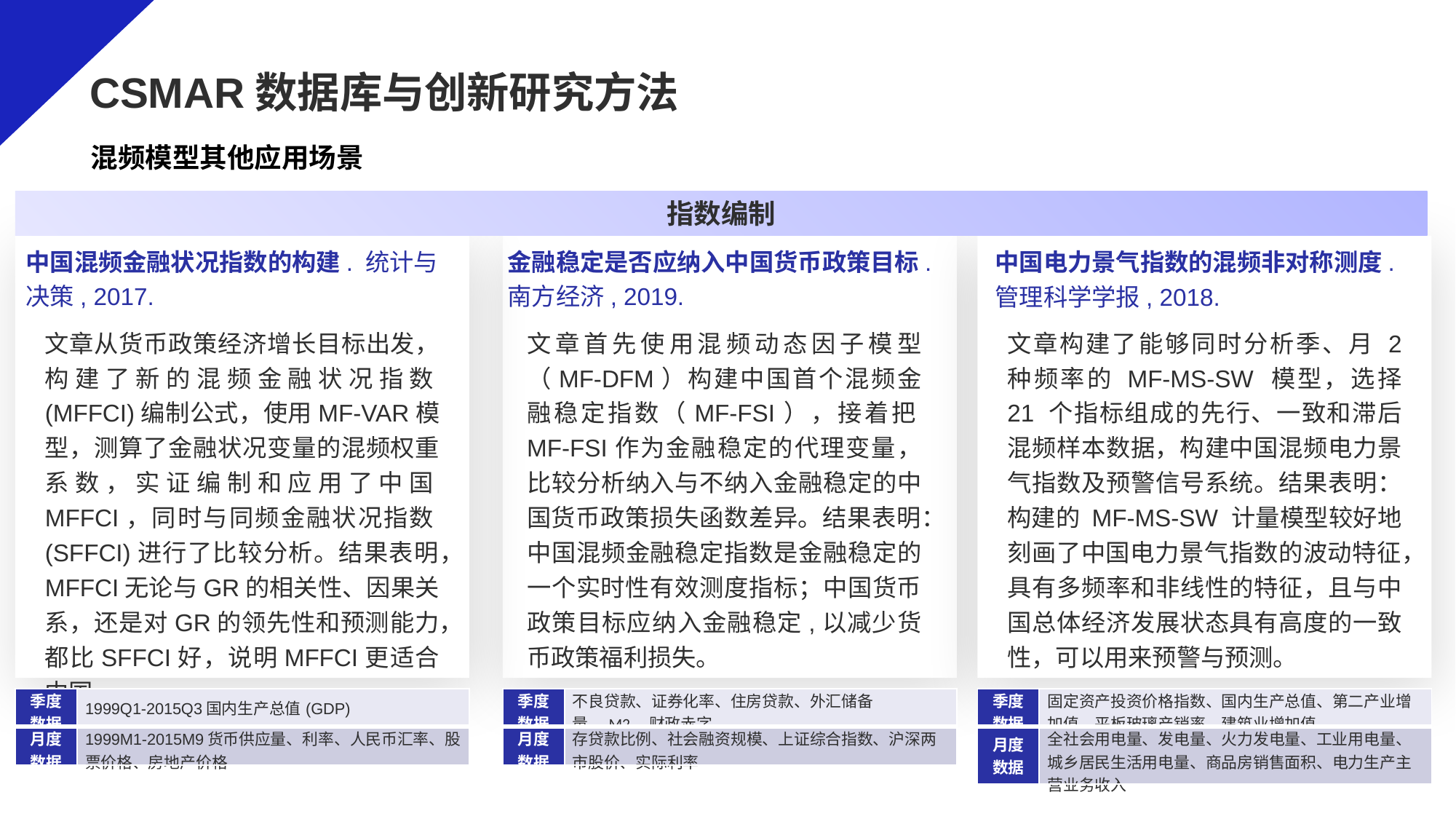

# CSMAR数据库与创新研究方法

混频模型其他应用场景
指数编制
金融稳定是否应纳入中国货币政策目标. 南方经济, 2019.
中国电力景气指数的混频非对称测度. 管理科学学报, 2018.

中国混频金融状况指数的构建. 统计与决策, 2017.

文章从货币政策经济增长目标出发，构建了新的混频金融状况指数(MFFCI)编制公式，使用MF-VAR模型，测算了金融状况变量的混频权重系数，实证编制和应用了中国MFFCI，同时与同频金融状况指数(SFFCI)进行了比较分析。结果表明，MFFCI无论与GR的相关性、因果关系，还是对GR的领先性和预测能力，都比SFFCI好，说明MFFCI更适合中国。

文章构建了能够同时分析季、月 2 种频率的 MF-MS-SW 模型，选择 21 个指标组成的先行、一致和滞后混频样本数据，构建中国混频电力景气指数及预警信号系统。结果表明：构建的 MF-MS-SW 计量模型较好地刻画了中国电力景气指数的波动特征，具有多频率和非线性的特征，且与中国总体经济发展状态具有高度的一致性，可以用来预警与预测。
文章首先使用混频动态因子模型（MF-DFM）构建中国首个混频金融稳定指数（MF-FSI），接着把MF-FSI作为金融稳定的代理变量，比较分析纳入与不纳入金融稳定的中国货币政策损失函数差异。结果表明：中国混频金融稳定指数是金融稳定的一个实时性有效测度指标；中国货币政策目标应纳入金融稳定,以减少货币政策福利损失。
| 季度数据 | 1999Q1-2015Q3国内生产总值(GDP) |
| --- | --- |
| 月度数据 | 1999M1-2015M9货币供应量、利率、人民币汇率、股票价格、房地产价格 |
| 季度数据 | 不良贷款、证券化率、住房贷款、外汇储备量、M2、财政赤字 |
| --- | --- |
| 月度数据 | 存贷款比例、社会融资规模、上证综合指数、沪深两市股价、实际利率 |
| 季度数据 | 固定资产投资价格指数、国内生产总值、第二产业增 加值、平板玻璃产销率、建筑业增加值 |
| --- | --- |
| 月度数据 | 全社会用电量、发电量、火力发电量、工业用电量、城乡居民生活用电量、商品房销售面积、电力生产主营业务收入 |